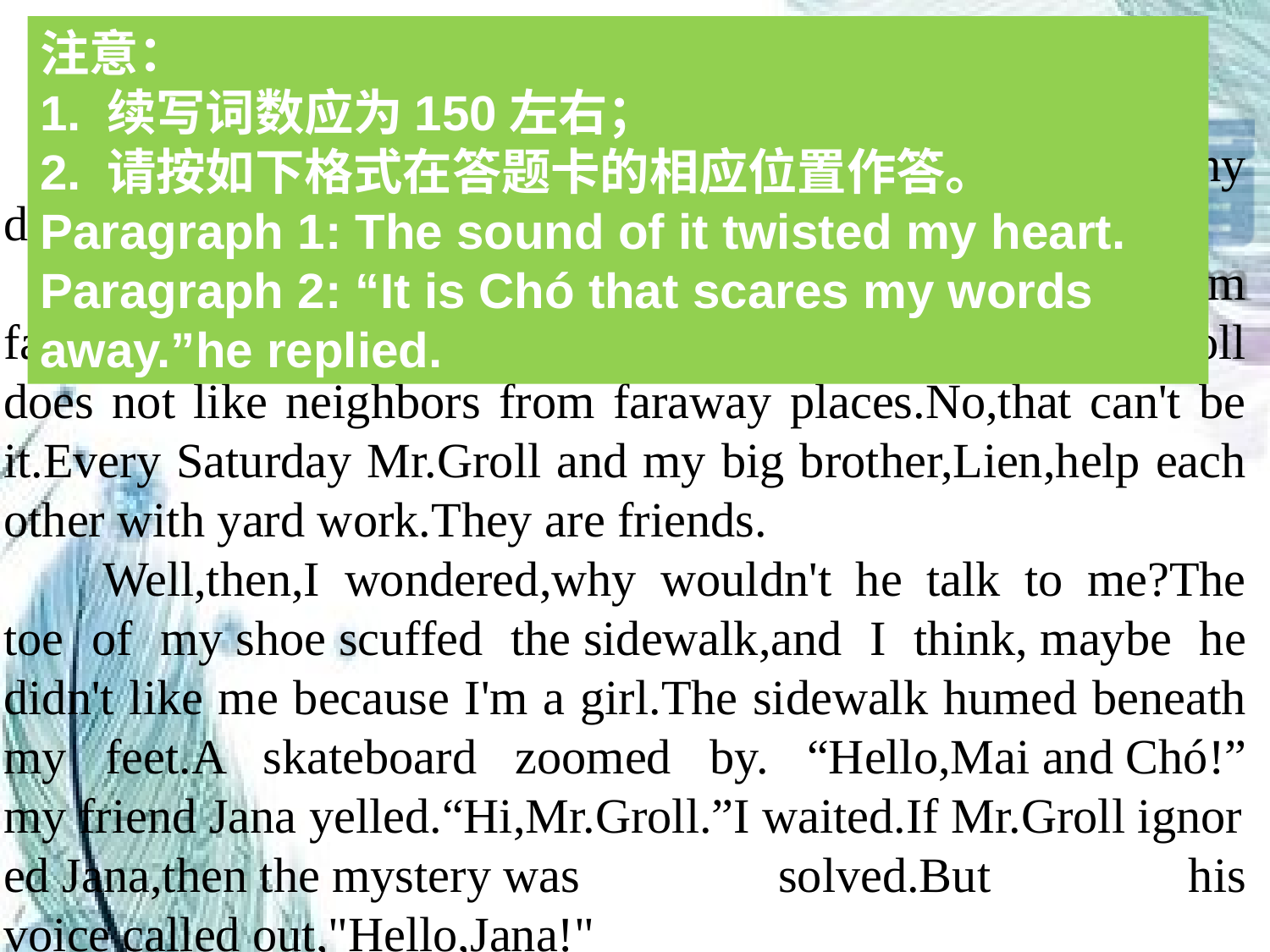

注意：
1. 续写词数应为150左右；
2. 请按如下格式在答题卡的相应位置作答。
Paragraph 1: The sound of it twisted my heart.
Paragraph 2: “It is Chó that scares my words away.”he replied.
Chó and I marched on,and my thoughts kept step.Why did Mr.Groll ignore me?It's a mystery to me.
Papa has told me that some folks do not like people from faraway places.Does this solve the mystery?Maybe Mr.Groll does not like neighbors from faraway places.No,that can't be it.Every Saturday Mr.Groll and my big brother,Lien,help each other with yard work.They are friends.
Well,then,I wondered,why wouldn't he talk to me?The toe of my shoe scuffed the sidewalk,and I think, maybe he didn't like me because I'm a girl.The sidewalk humed beneath my feet.A skateboard zoomed by. “Hello,Mai and Chó!” my friend Jana yelled.“Hi,Mr.Groll.”I waited.If Mr.Groll ignored Jana,then the mystery was solved.But his voice called out,"Hello,Jana!"